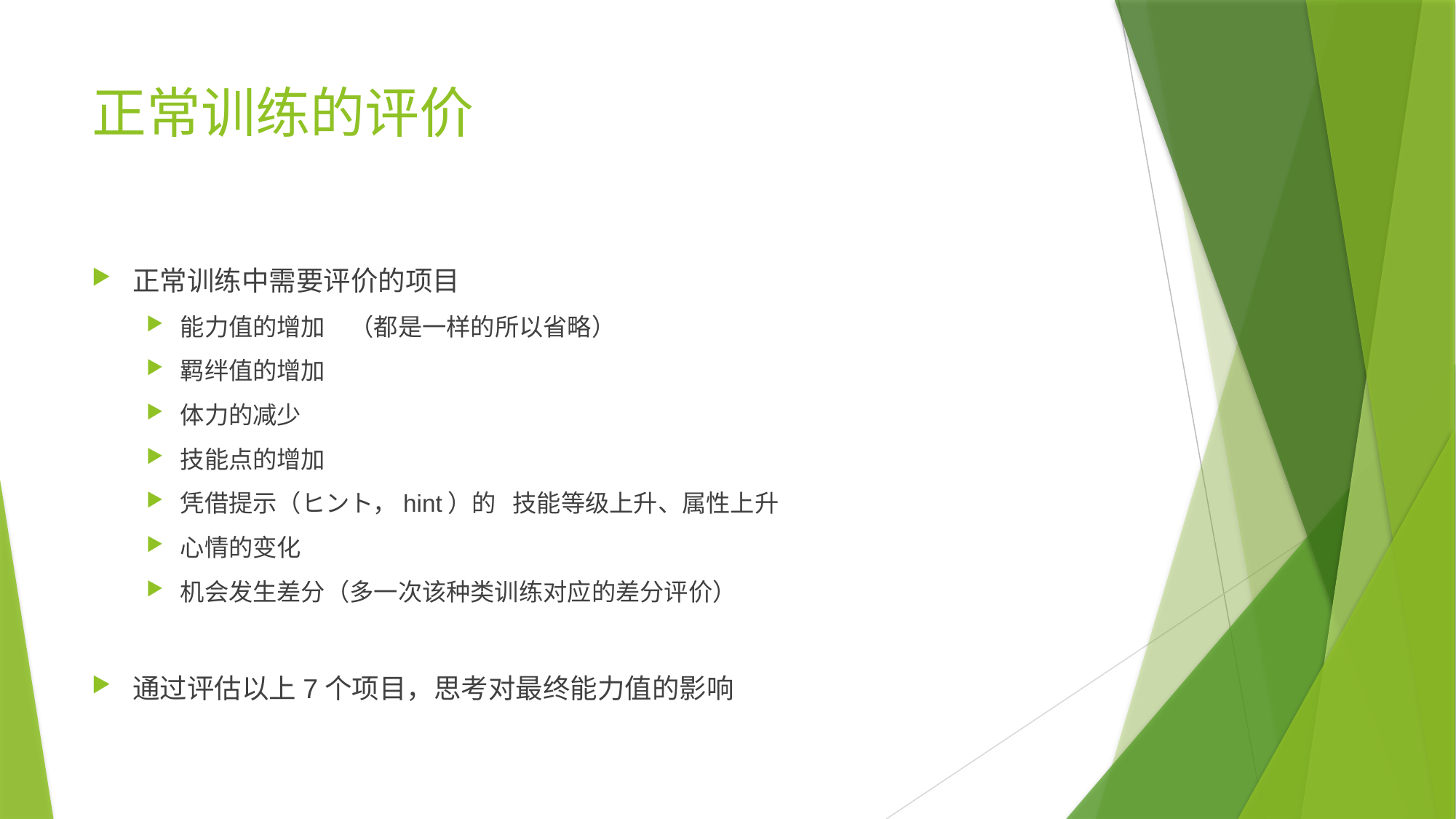

# 正常训练的评价
正常训练中需要评价的项目
能力值的增加　（都是一样的所以省略）
羁绊值的增加
体力的减少
技能点的增加
凭借提示（ヒント，hint）的   技能等级上升、属性上升
心情的变化
机会发生差分（多一次该种类训练对应的差分评价）

通过评估以上7个项目，思考对最终能力值的影响